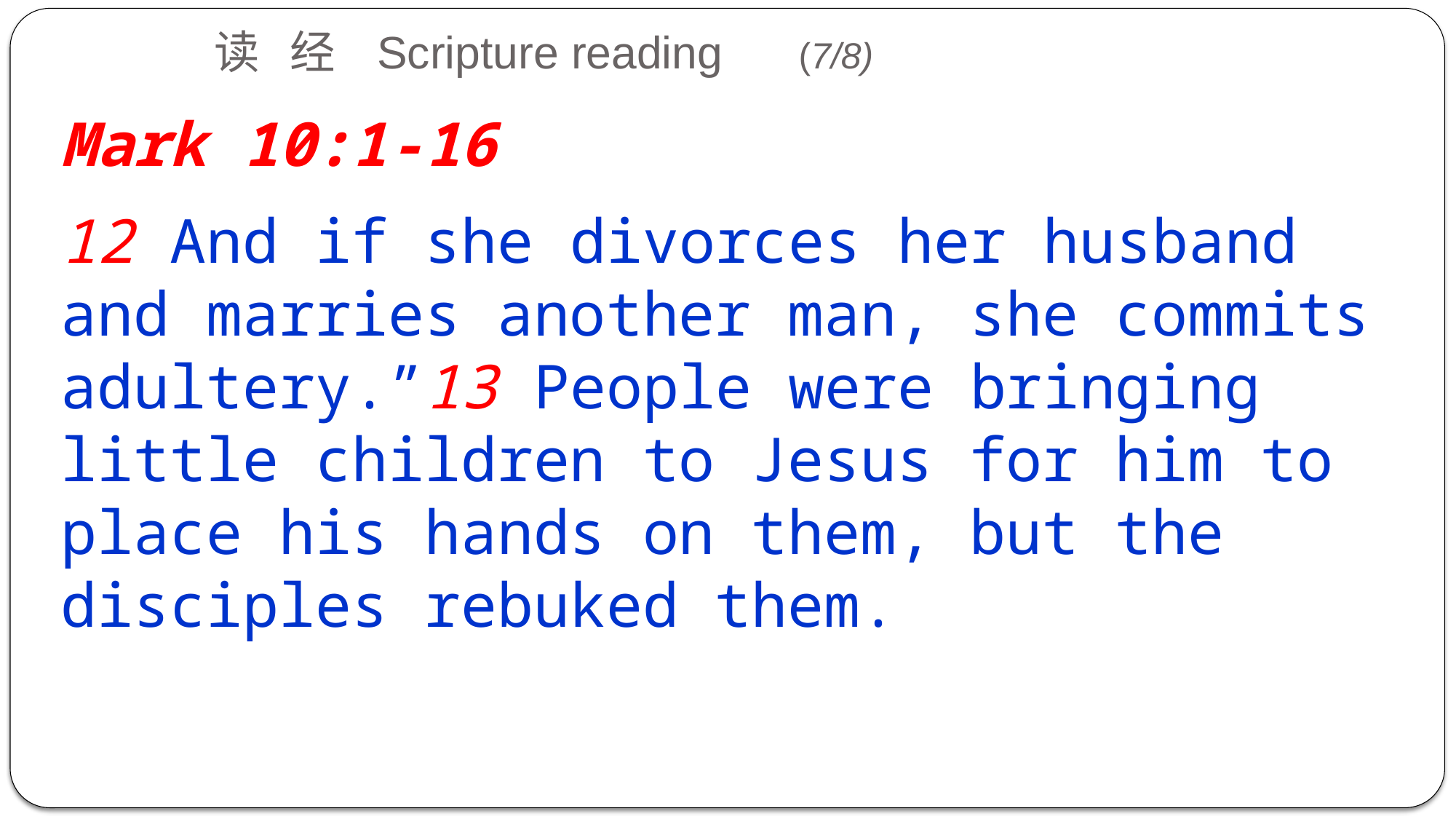

读   经   Scripture reading      (7/8)
Mark 10:1-16

12 And if she divorces her husband and marries another man, she commits adultery.”13 People were bringing little children to Jesus for him to place his hands on them, but the disciples rebuked them.